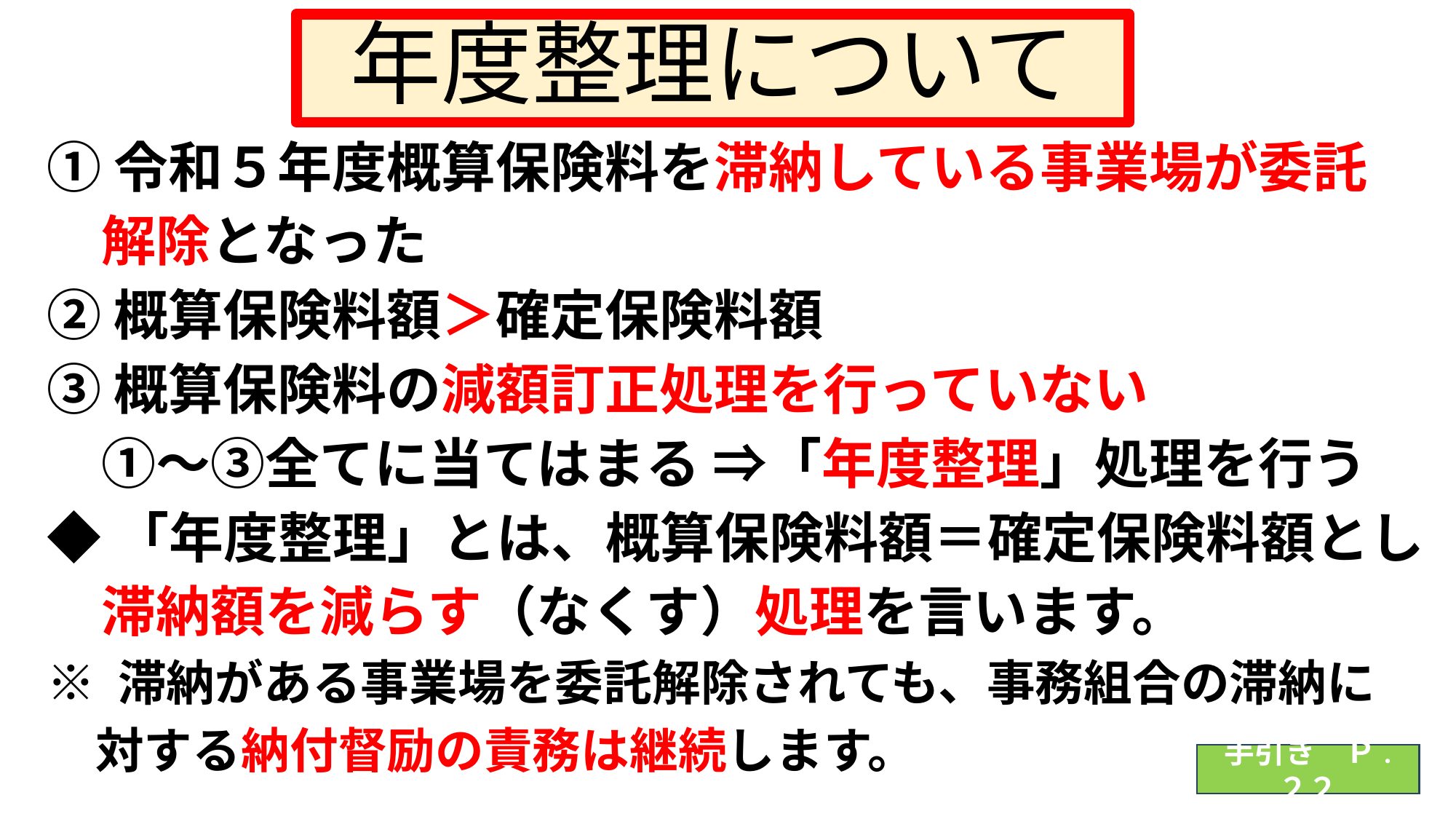

# 年度整理について
① 令和５年度概算保険料を滞納している事業場が委託
　解除となった
② 概算保険料額＞確定保険料額
③ 概算保険料の減額訂正処理を行っていない
　①～③全てに当てはまる ⇒「年度整理」処理を行う
◆「年度整理」とは、概算保険料額＝確定保険料額とし
　滞納額を減らす（なくす）処理を言います。
※ 滞納がある事業場を委託解除されても、事務組合の滞納に
　対する納付督励の責務は継続します。
手引き　Ｐ. ２２